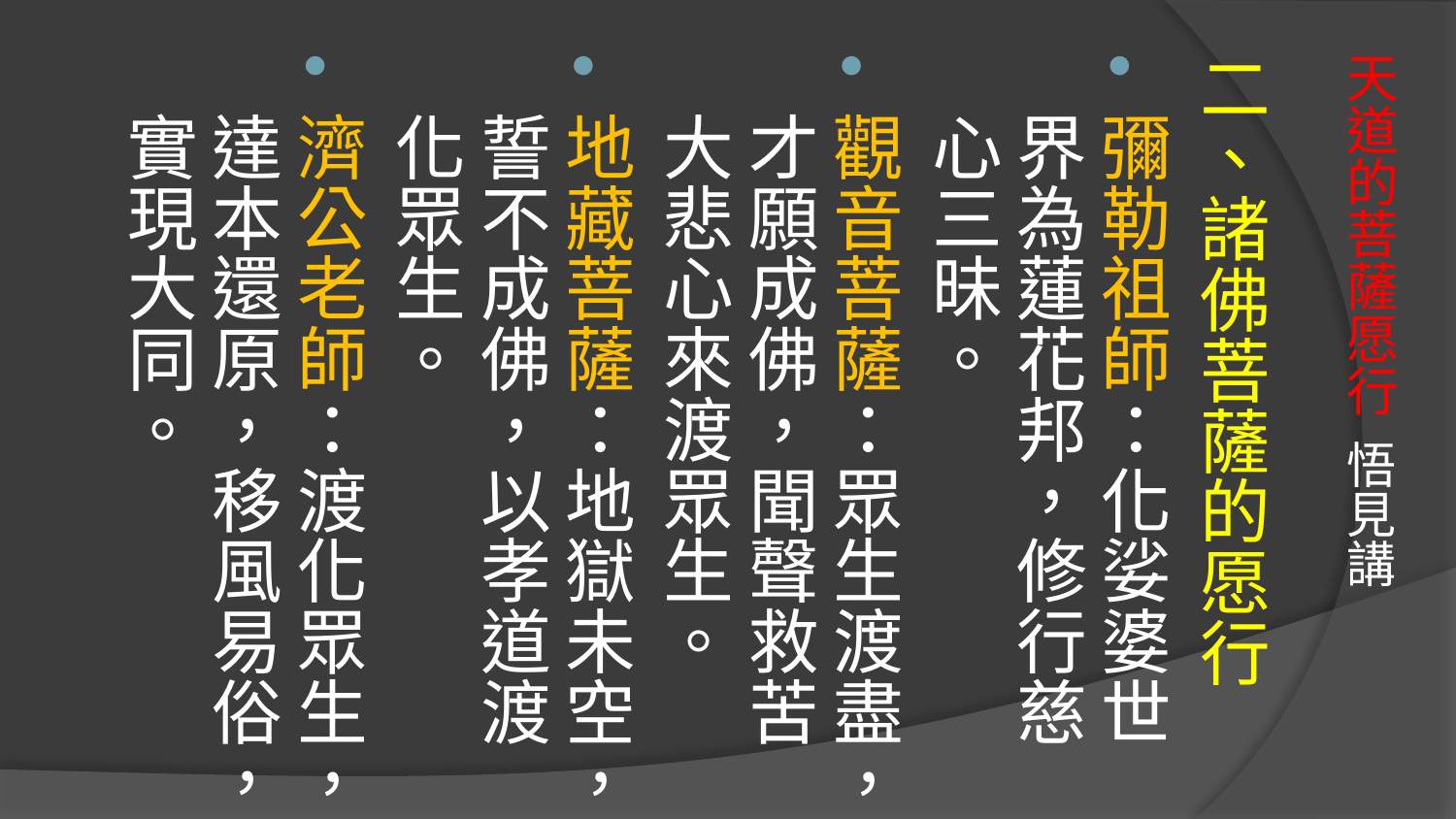

二、諸佛菩薩的愿行
彌勒祖師：化娑婆世界為蓮花邦，修行慈心三昧。
觀音菩薩：眾生渡盡，才願成佛，聞聲救苦大悲心來渡眾生。
地藏菩薩：地獄未空，誓不成佛，以孝道渡化眾生。
濟公老師：渡化眾生，達本還原，移風易俗，實現大同。

# 天道的菩薩愿行  悟見講